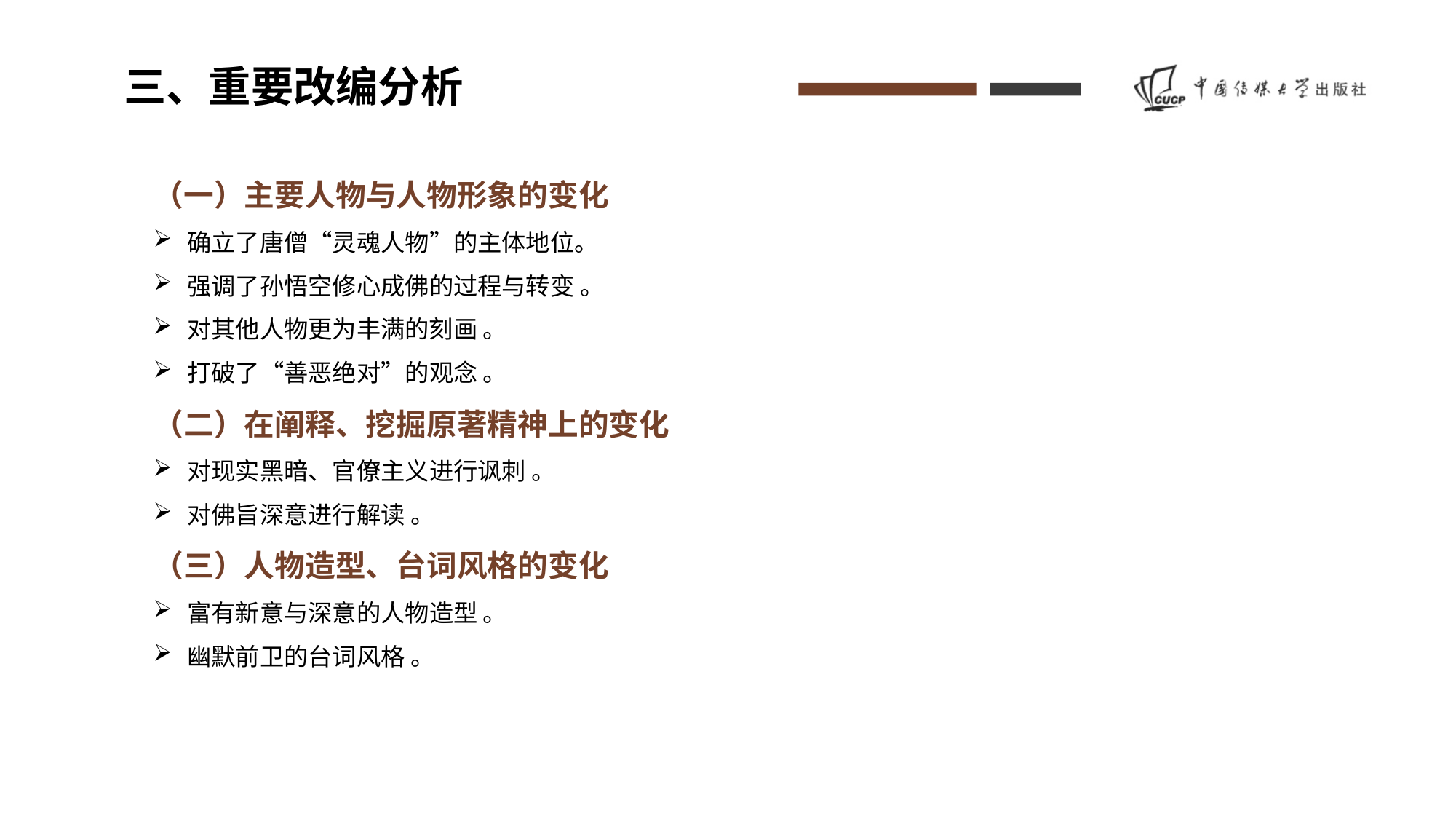

三、重要改编分析

（一）主要人物与人物形象的变化
确立了唐僧“灵魂人物”的主体地位。
强调了孙悟空修心成佛的过程与转变 。
对其他人物更为丰满的刻画 。
打破了“善恶绝对”的观念 。
（二）在阐释、挖掘原著精神上的变化
对现实黑暗、官僚主义进行讽刺 。
对佛旨深意进行解读 。
（三）人物造型、台词风格的变化
富有新意与深意的人物造型 。
幽默前卫的台词风格 。